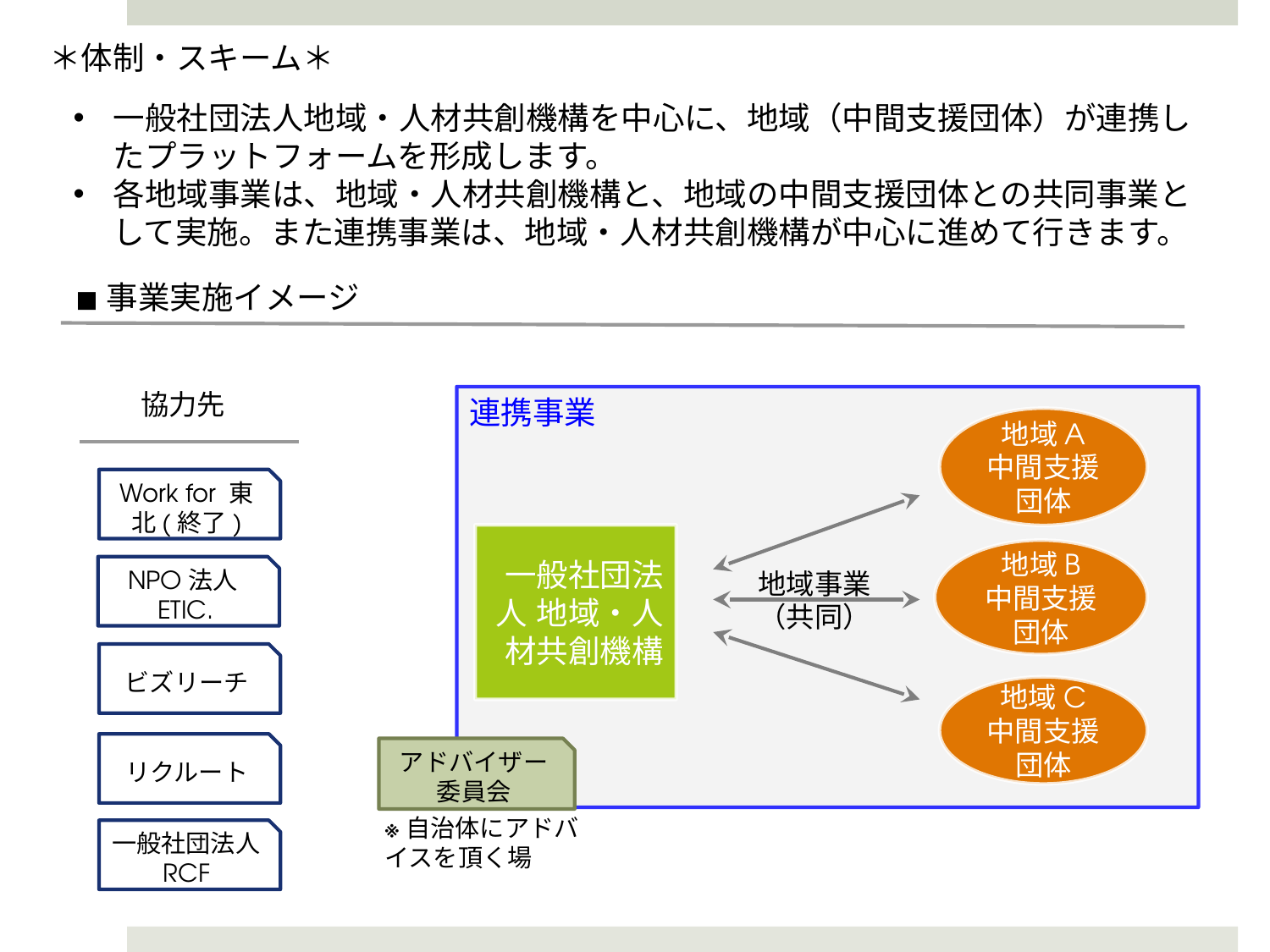

＊体制・スキーム＊
一般社団法人地域・人材共創機構を中心に、地域（中間支援団体）が連携したプラットフォームを形成します。
各地域事業は、地域・人材共創機構と、地域の中間支援団体との共同事業として実施。また連携事業は、地域・人材共創機構が中心に進めて行きます。
■事業実施イメージ
協力先
連携事業
地域A
中間支援団体
Work for 東北(終了)
一般社団法人 地域・人材共創機構
地域B
中間支援団体
NPO法人ETIC.
地域事業
（共同）
ビズリーチ
地域C
中間支援団体
リクルート
アドバイザー
委員会
※自治体にアドバイスを頂く場
一般社団法人RCF